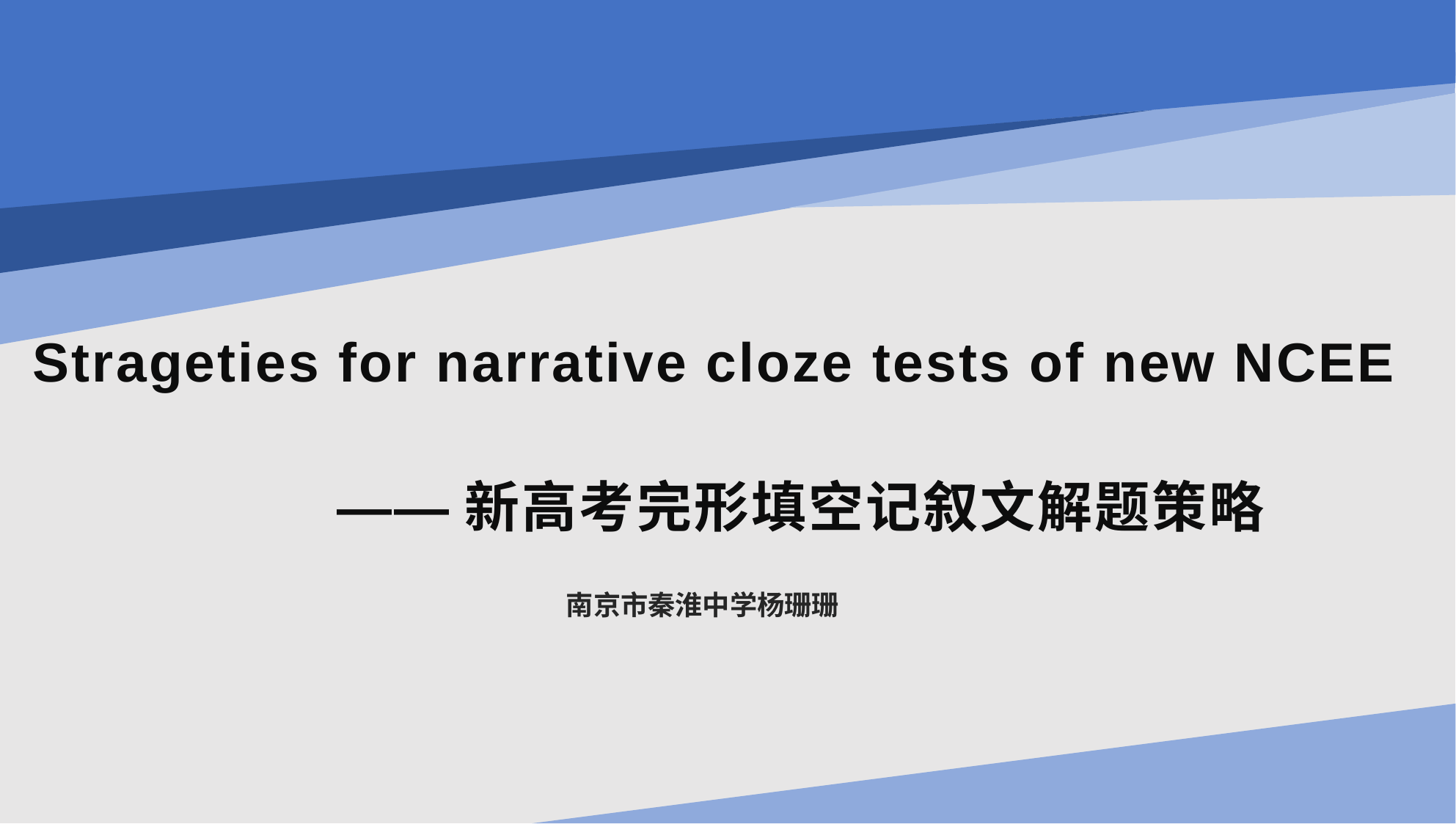

# Strageties for narrative cloze tests of new NCEE ——新高考完形填空记叙文解题策略
南京市秦淮中学杨珊珊